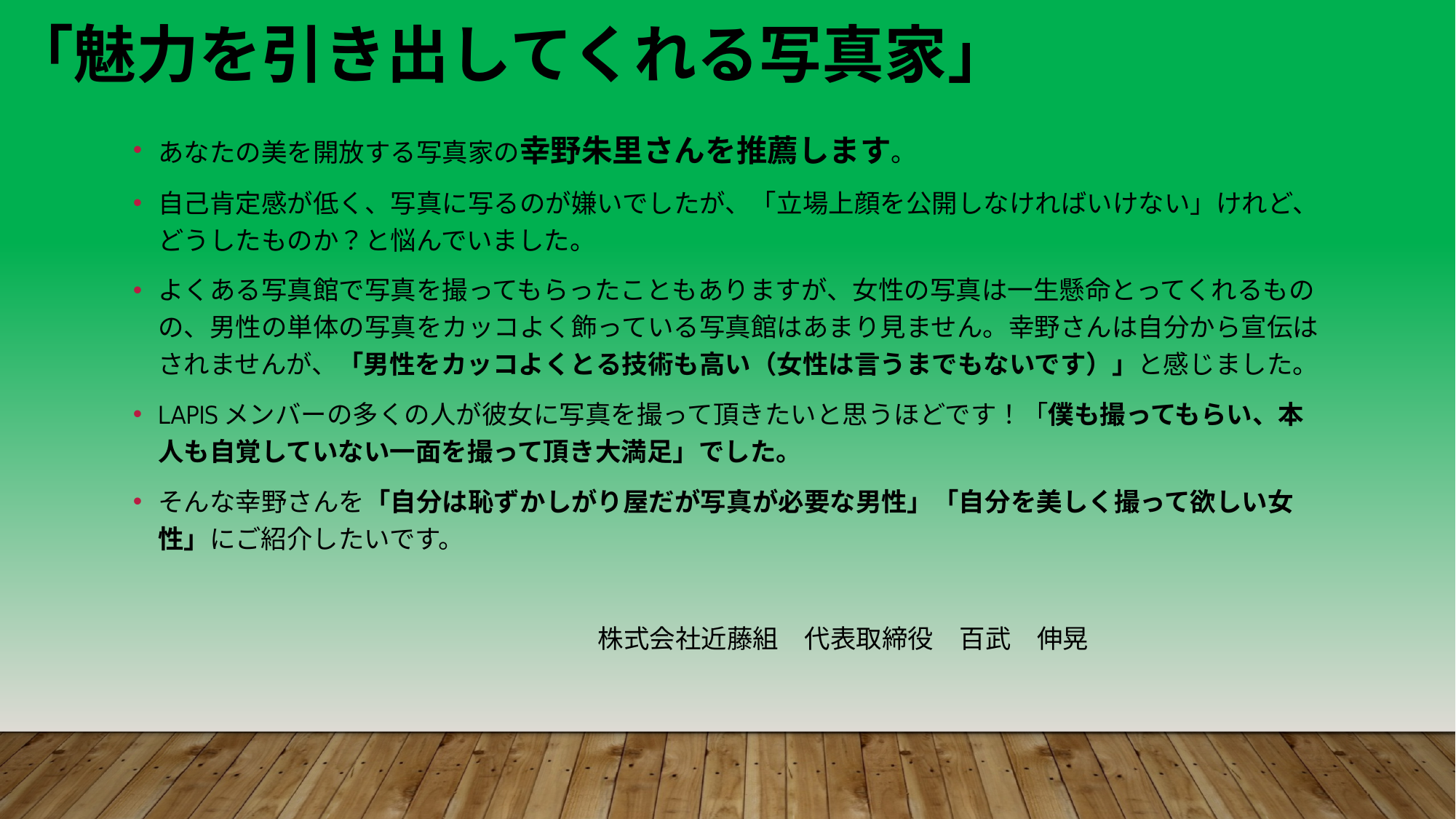

「魅力を引き出してくれる写真家」
あなたの美を開放する写真家の幸野朱里さんを推薦します。
自己肯定感が低く、写真に写るのが嫌いでしたが、「立場上顔を公開しなければいけない」けれど、どうしたものか？と悩んでいました。
よくある写真館で写真を撮ってもらったこともありますが、女性の写真は一生懸命とってくれるものの、男性の単体の写真をカッコよく飾っている写真館はあまり見ません。幸野さんは自分から宣伝はされませんが、「男性をカッコよくとる技術も高い（女性は言うまでもないです）」と感じました。
LAPISメンバーの多くの人が彼女に写真を撮って頂きたいと思うほどです！「僕も撮ってもらい、本人も自覚していない一面を撮って頂き大満足」でした。
そんな幸野さんを「自分は恥ずかしがり屋だが写真が必要な男性」「自分を美しく撮って欲しい女性」にご紹介したいです。

　　　　　　　　　　　　　　　　　　株式会社近藤組　代表取締役　百武　伸晃